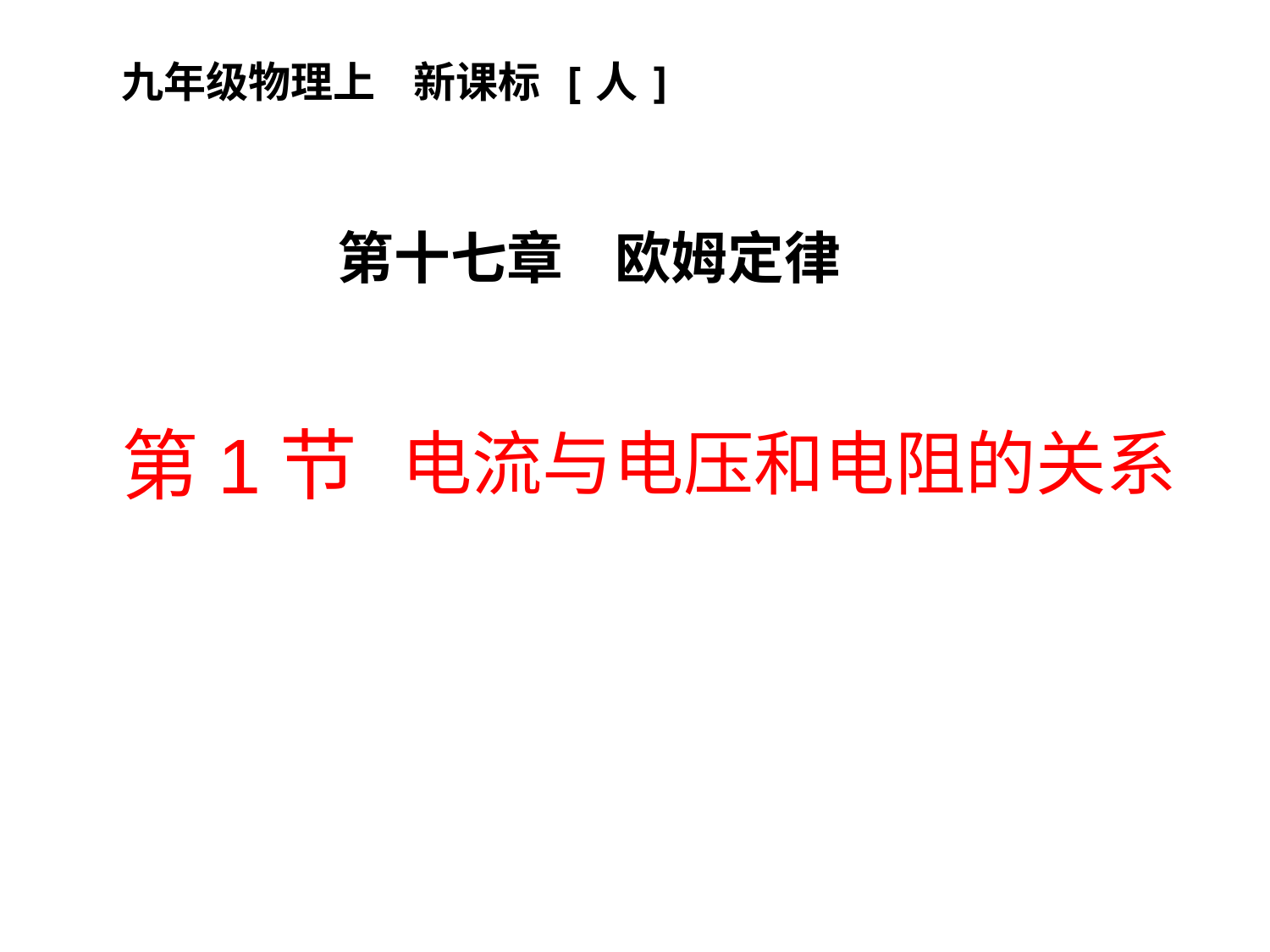

九年级物理上    新课标 [人]
第十七章    欧姆定律
第1节
电流与电压和电阻的关系